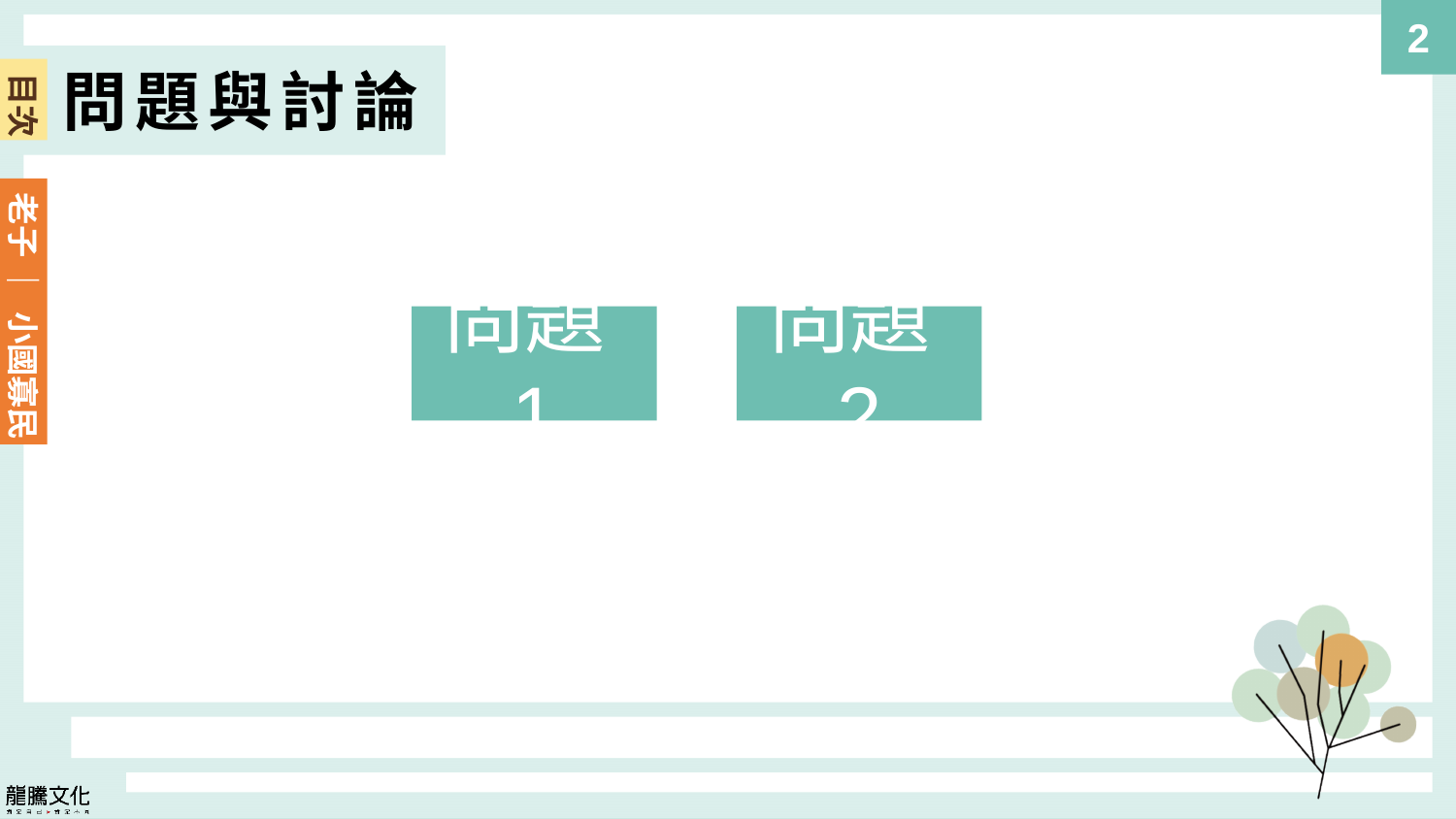

2

問題與討論
目次
老子 ｜  小國寡民
問題1
問題2